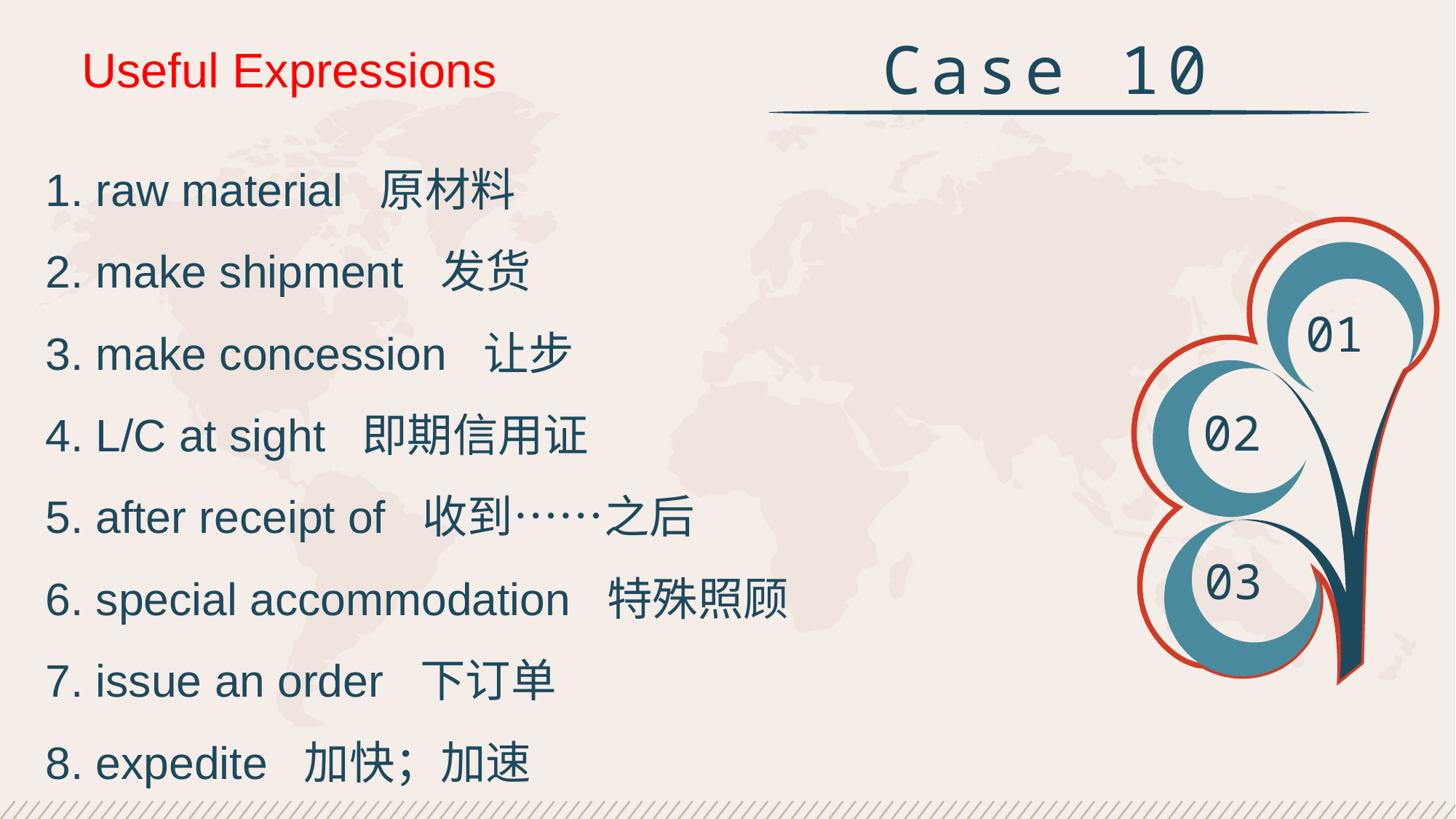

Case 10

Useful Expressions
1. raw material  原材料
2. make shipment  发货
3. make concession  让步
4. L/C at sight  即期信用证
5. after receipt of  收到……之后
6. special accommodation  特殊照顾
7. issue an order  下订单
8. expedite  加快；加速

01
02
03